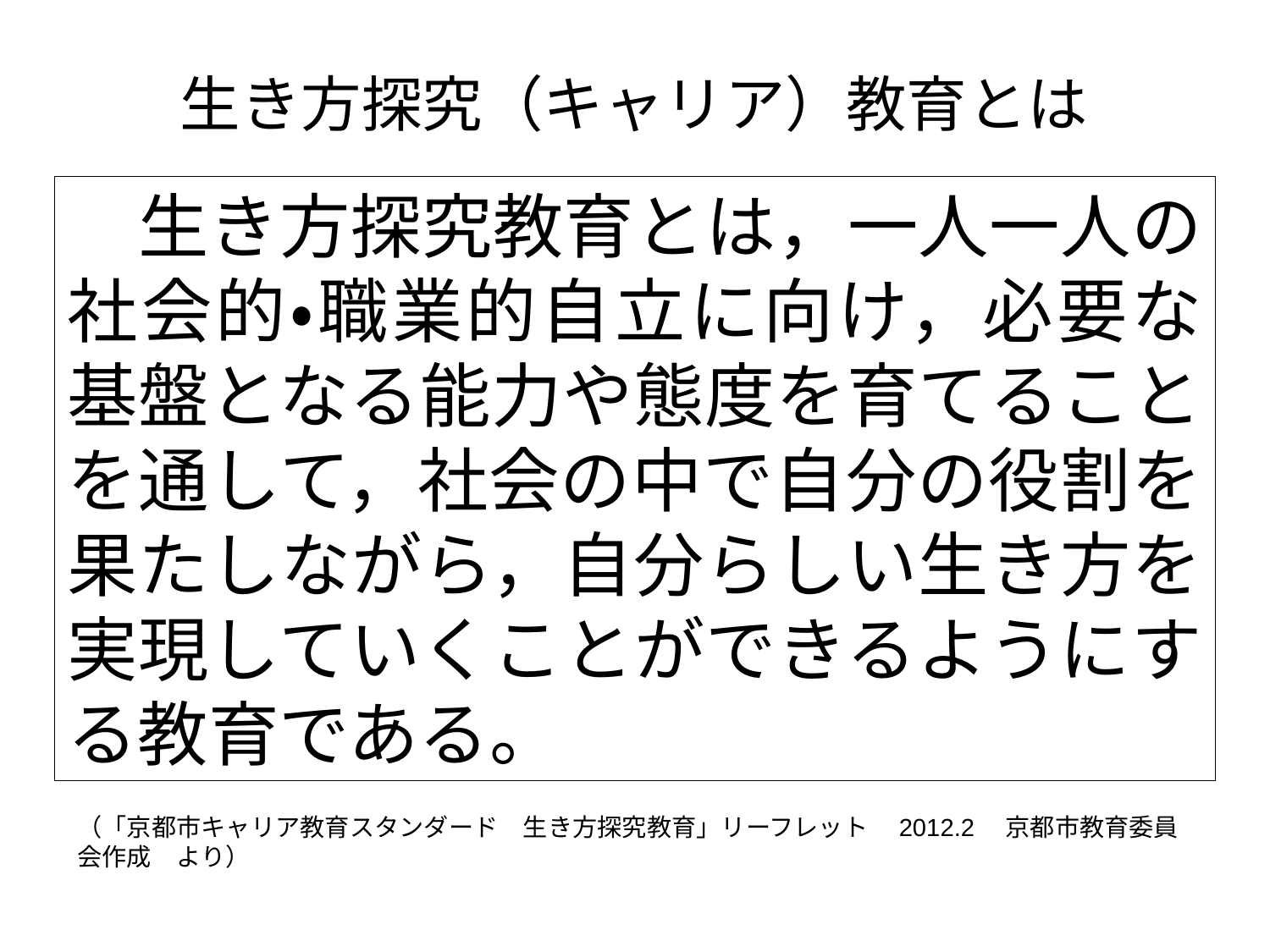

# 生き方探究（キャリア）教育とは
　生き方探究教育とは，一人一人の社会的・職業的自立に向け，必要な基盤となる能力や態度を育てることを通して，社会の中で自分の役割を果たしながら，自分らしい生き方を実現していくことができるようにする教育である。
（「京都市キャリア教育スタンダード　生き方探究教育」リーフレット　2012.2　京都市教育委員会作成　より）